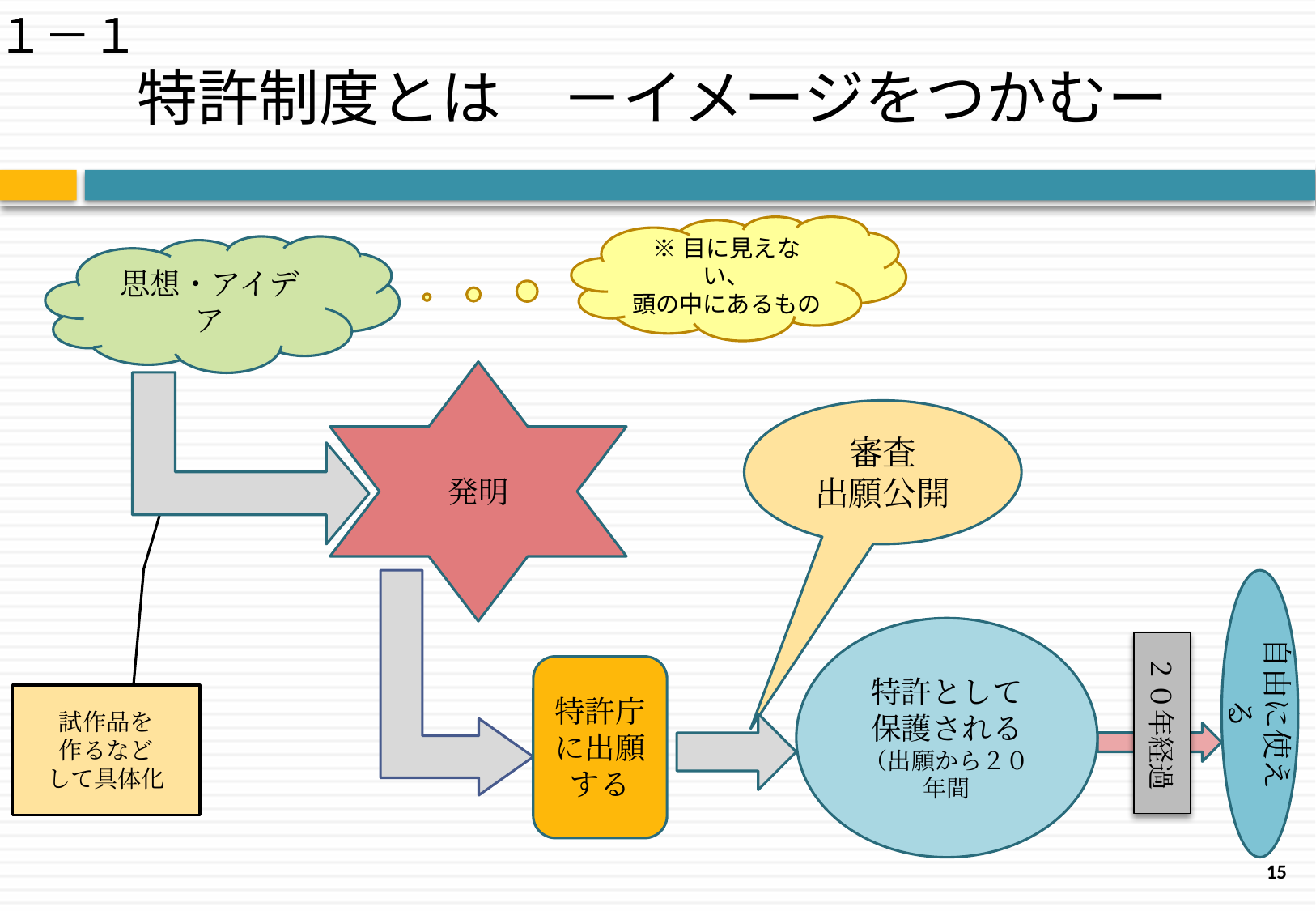

１－１
特許制度とは　－イメージをつかむー
※目に見えない、
頭の中にあるもの
思想・アイデア

発明
審査
出願公開
自由に使える

特許として
保護される
（出願から２０年間
２０年経過
特許庁に出願する
試作品を
作るなど
して具体化

15